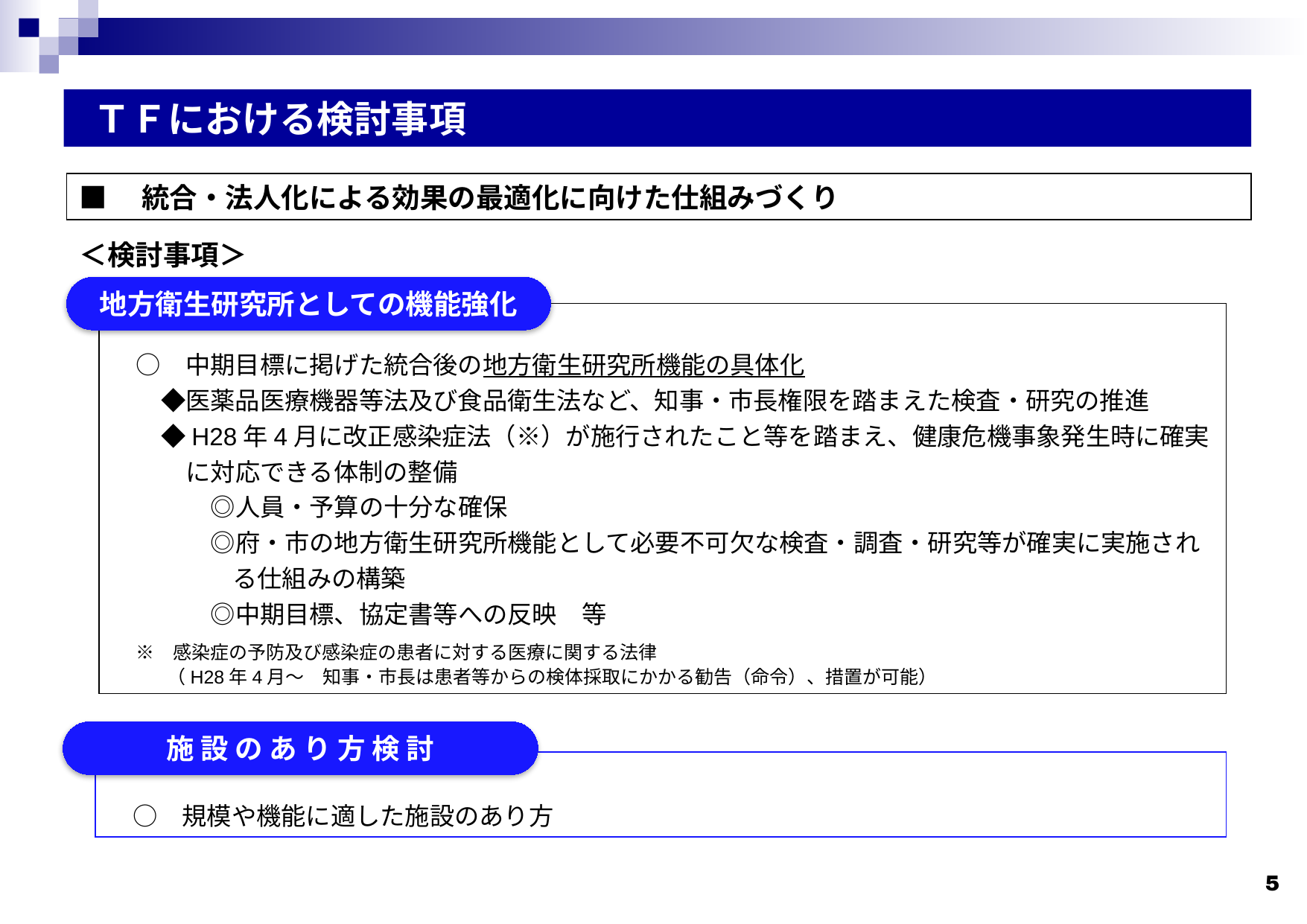

ＴＦにおける検討事項
■　統合・法人化による効果の最適化に向けた仕組みづくり
＜検討事項＞
地方衛生研究所としての機能強化

　○　中期目標に掲げた統合後の地方衛生研究所機能の具体化
　　◆医薬品医療機器等法及び食品衛生法など、知事・市長権限を踏まえた検査・研究の推進
　　◆H28年4月に改正感染症法（※）が施行されたこと等を踏まえ、健康危機事象発生時に確実
　　　に対応できる体制の整備
　　　　◎人員・予算の十分な確保
　　　　◎府・市の地方衛生研究所機能として必要不可欠な検査・調査・研究等が確実に実施される仕組みの構築
　　　　◎中期目標、協定書等への反映　等
　※　感染症の予防及び感染症の患者に対する医療に関する法律
　　　（H28年4月～　知事・市長は患者等からの検体採取にかかる勧告（命令）、措置が可能）
施 設 の あ り 方 検 討

　○　規模や機能に適した施設のあり方
5